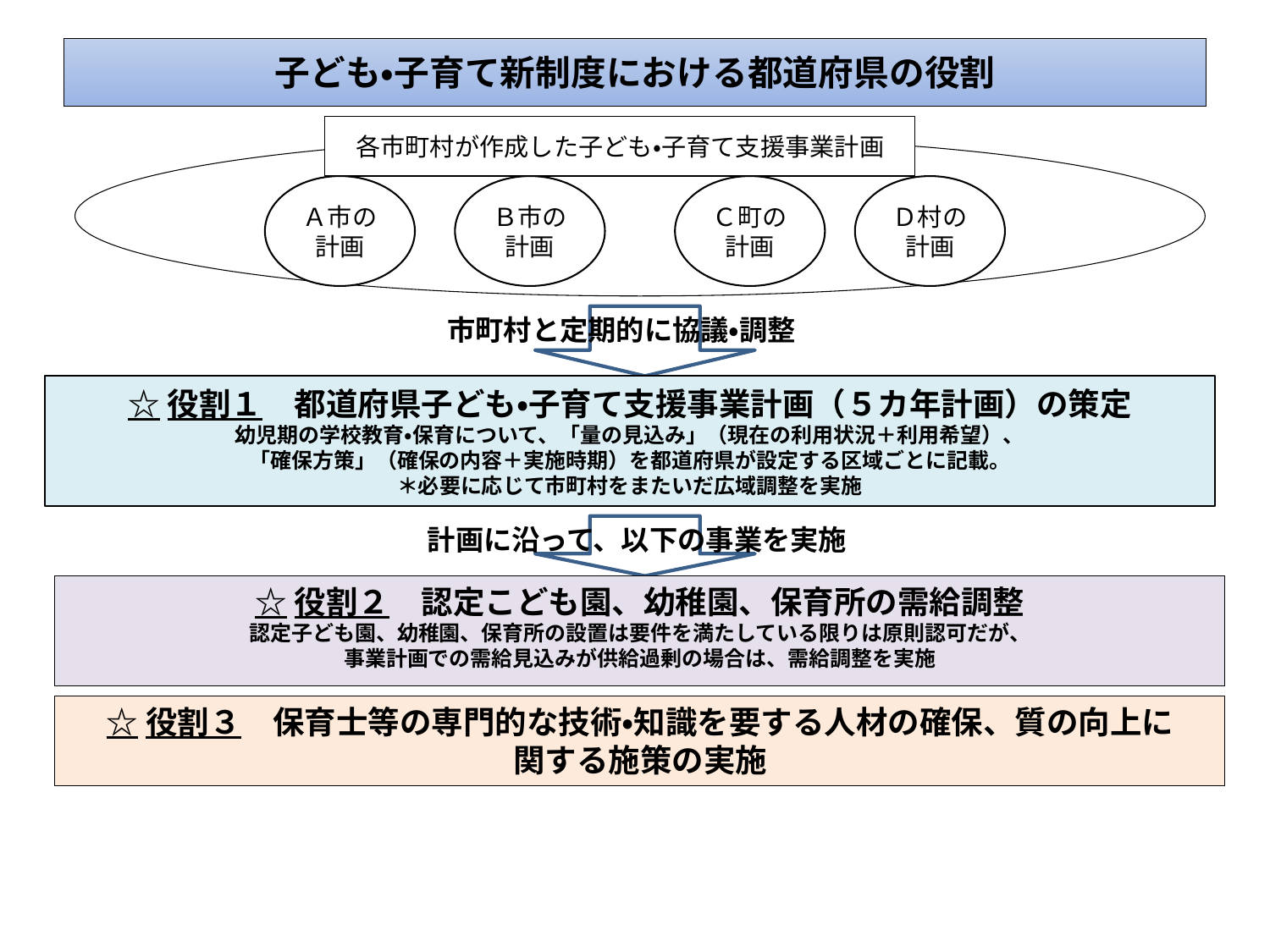

# 子ども・子育て新制度における都道府県の役割
各市町村が作成した子ども・子育て支援事業計画

Ａ市の
計画
Ｂ市の
計画
Ｃ町の
計画
Ｄ村の
計画
市町村と定期的に協議・調整

☆役割１　都道府県子ども・子育て支援事業計画（５カ年計画）の策定
幼児期の学校教育・保育について、「量の見込み」（現在の利用状況＋利用希望）、
「確保方策」（確保の内容＋実施時期）を都道府県が設定する区域ごとに記載。
＊必要に応じて市町村をまたいだ広域調整を実施
計画に沿って、以下の事業を実施

☆役割２　認定こども園、幼稚園、保育所の需給調整
認定子ども園、幼稚園、保育所の設置は要件を満たしている限りは原則認可だが、
事業計画での需給見込みが供給過剰の場合は、需給調整を実施
☆役割３　保育士等の専門的な技術・知識を要する人材の確保、質の向上に
関する施策の実施